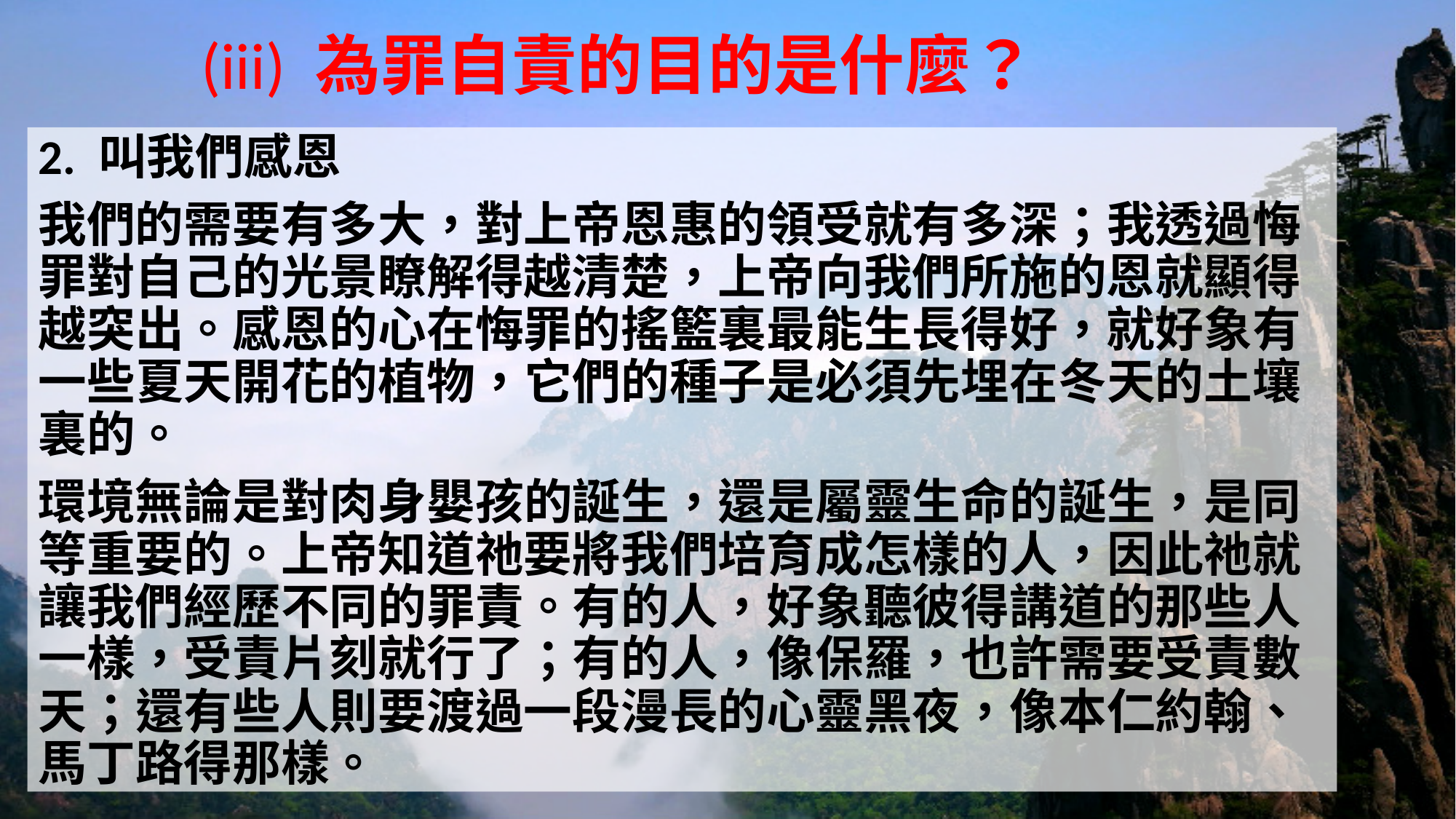

# (iii) 為罪自責的目的是什麼？
2. 叫我們感恩
我們的需要有多大，對上帝恩惠的領受就有多深；我透過悔罪對自己的光景瞭解得越清楚，上帝向我們所施的恩就顯得越突出。感恩的心在悔罪的搖籃裏最能生長得好，就好象有一些夏天開花的植物，它們的種子是必須先埋在冬天的土壤裏的。
環境無論是對肉身嬰孩的誕生，還是屬靈生命的誕生，是同等重要的。上帝知道祂要將我們培育成怎樣的人，因此祂就讓我們經歷不同的罪責。有的人，好象聽彼得講道的那些人一樣，受責片刻就行了；有的人，像保羅，也許需要受責數天；還有些人則要渡過一段漫長的心靈黑夜，像本仁約翰、馬丁路得那樣。